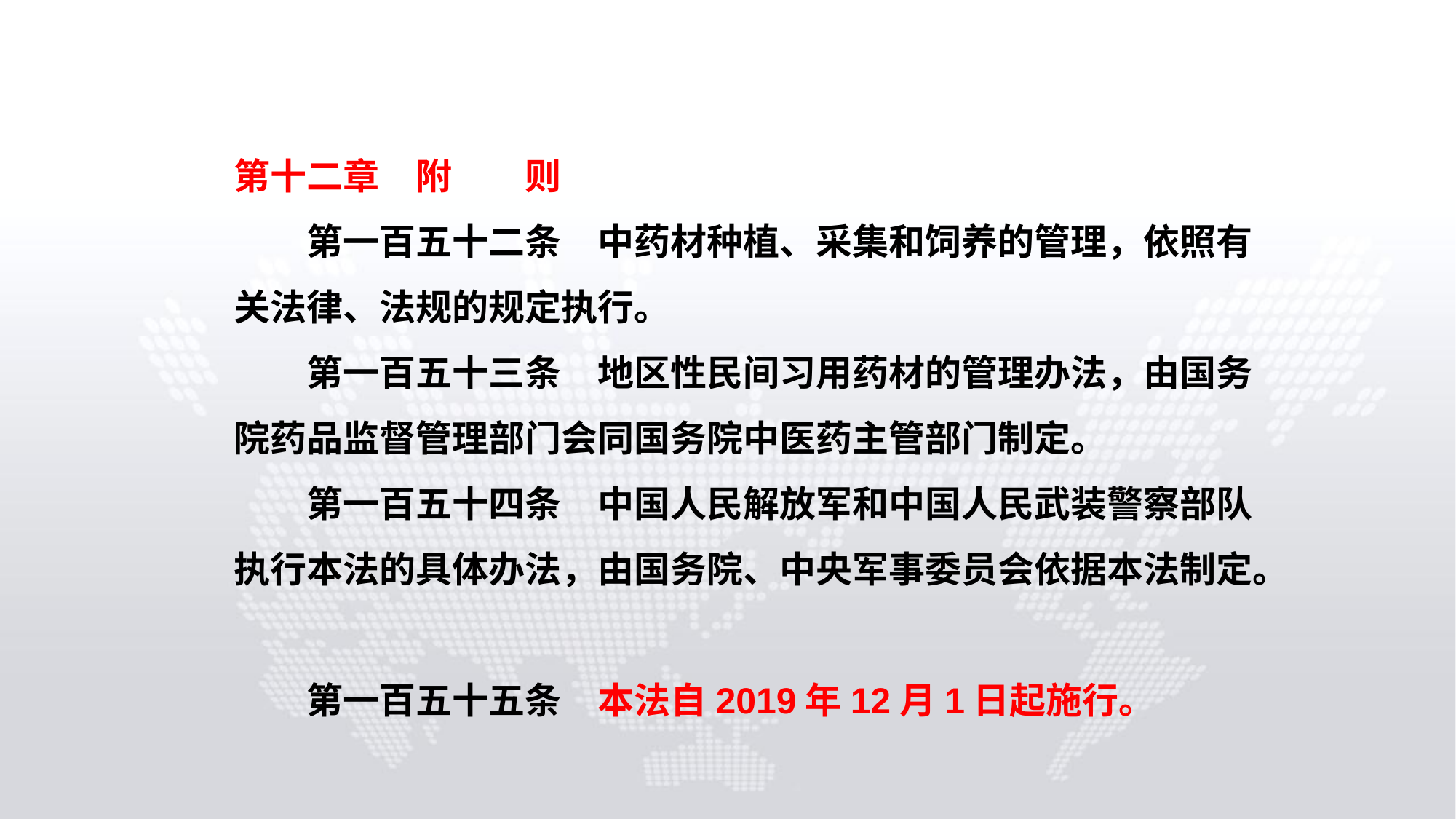

第十二章　附　　则
　　第一百五十二条　中药材种植、采集和饲养的管理，依照有关法律、法规的规定执行。
　　第一百五十三条　地区性民间习用药材的管理办法，由国务院药品监督管理部门会同国务院中医药主管部门制定。
　　第一百五十四条　中国人民解放军和中国人民武装警察部队执行本法的具体办法，由国务院、中央军事委员会依据本法制定。
　　第一百五十五条　本法自2019年12月1日起施行。